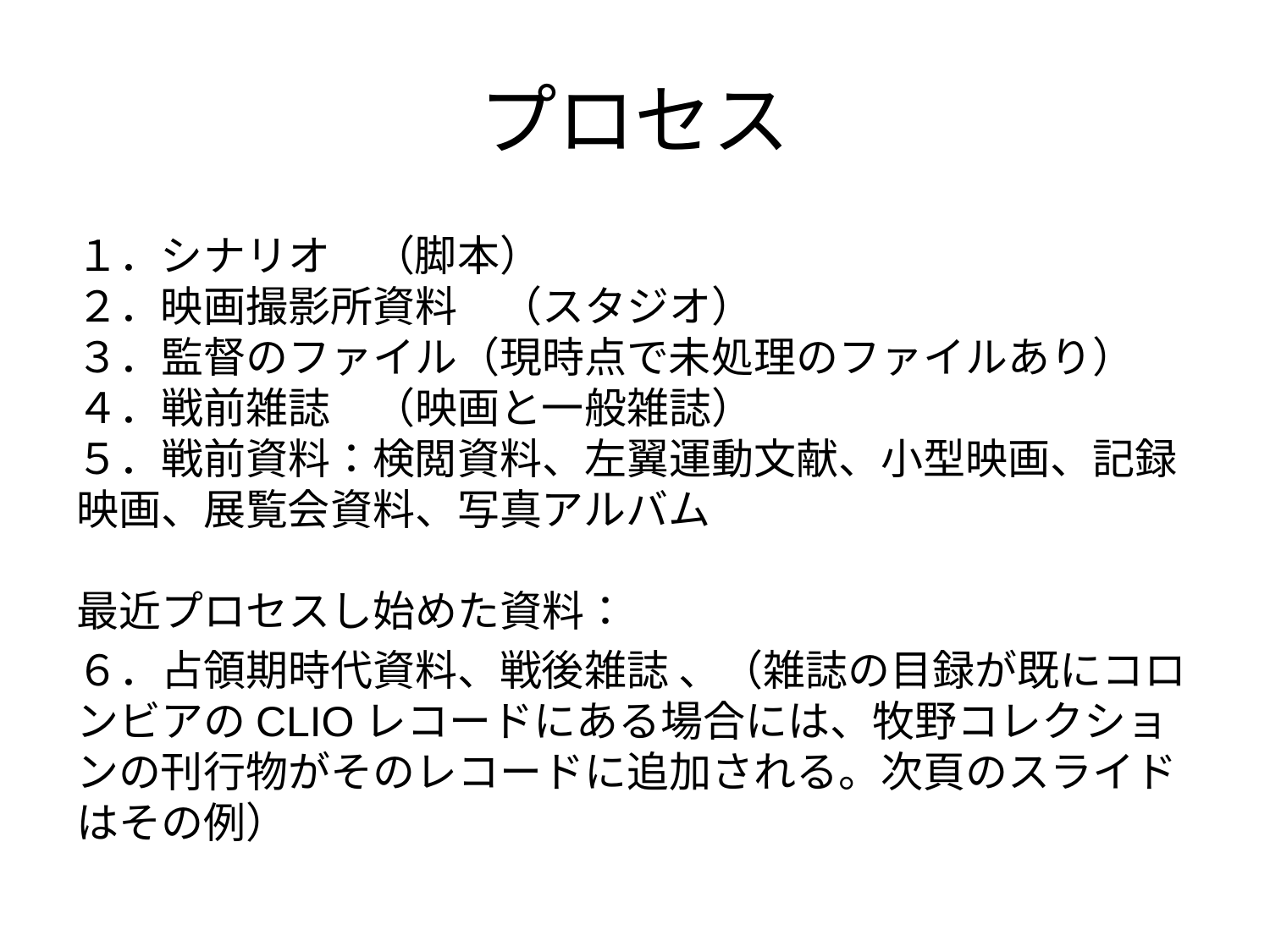

# プロセス
１．シナリオ　（脚本）
２．映画撮影所資料　（スタジオ）
３．監督のファイル（現時点で未処理のファイルあり）
４．戦前雑誌　（映画と一般雑誌）
５．戦前資料：検閲資料、左翼運動文献、小型映画、記録映画、展覧会資料、写真アルバム
最近プロセスし始めた資料：
６．占領期時代資料、戦後雑誌 、（雑誌の目録が既にコロンビアのCLIOレコードにある場合には、牧野コレクションの刊行物がそのレコードに追加される。次頁のスライドはその例）